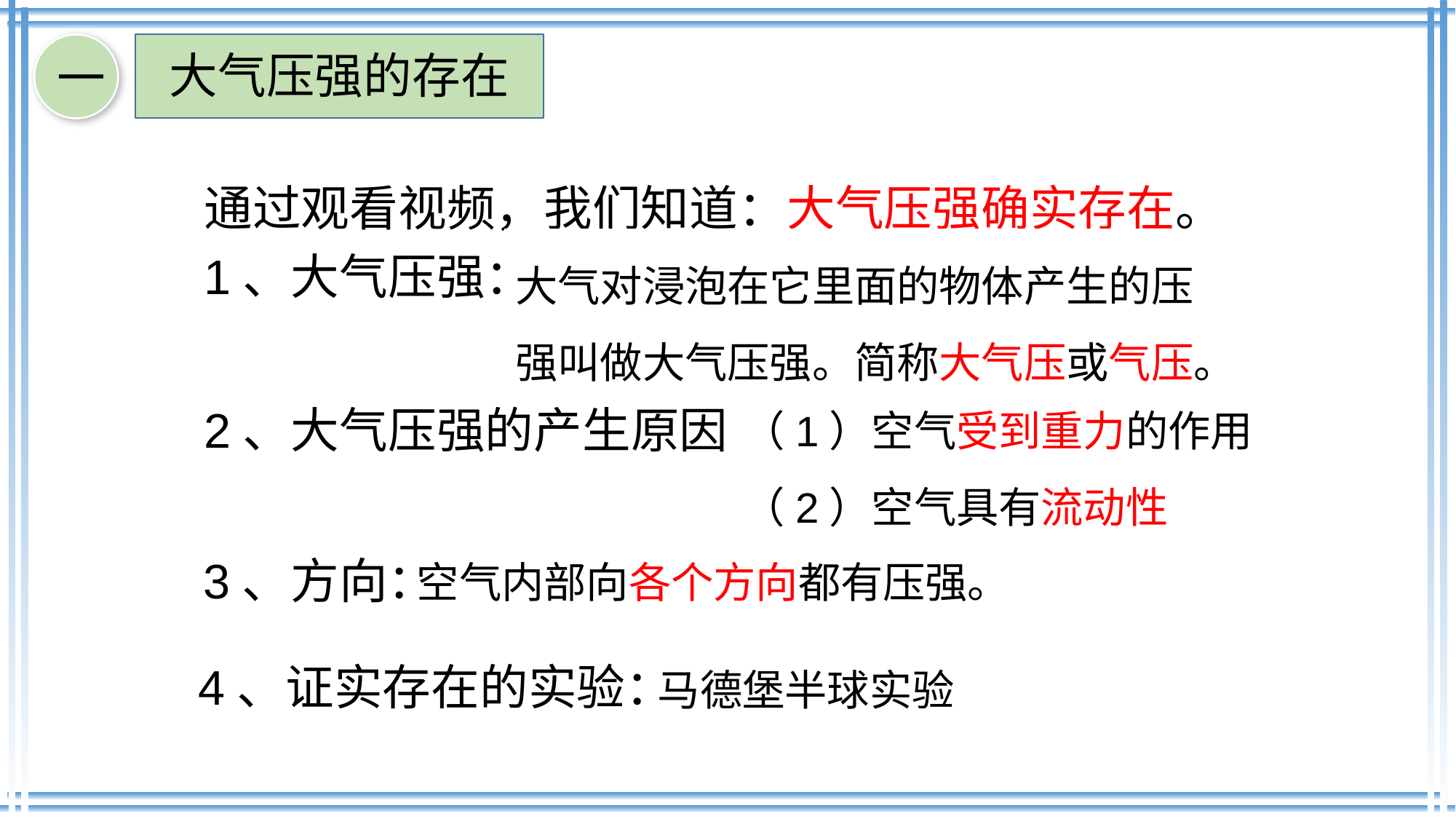

大气压强的存在
一
通过观看视频，我们知道：大气压强确实存在。
大气对浸泡在它里面的物体产生的压强叫做大气压强。简称大气压或气压。
1、大气压强：
2、大气压强的产生原因：
（1）空气受到重力的作用
（2）空气具有流动性
3、方向：
空气内部向各个方向都有压强。
4、证实存在的实验：
马德堡半球实验